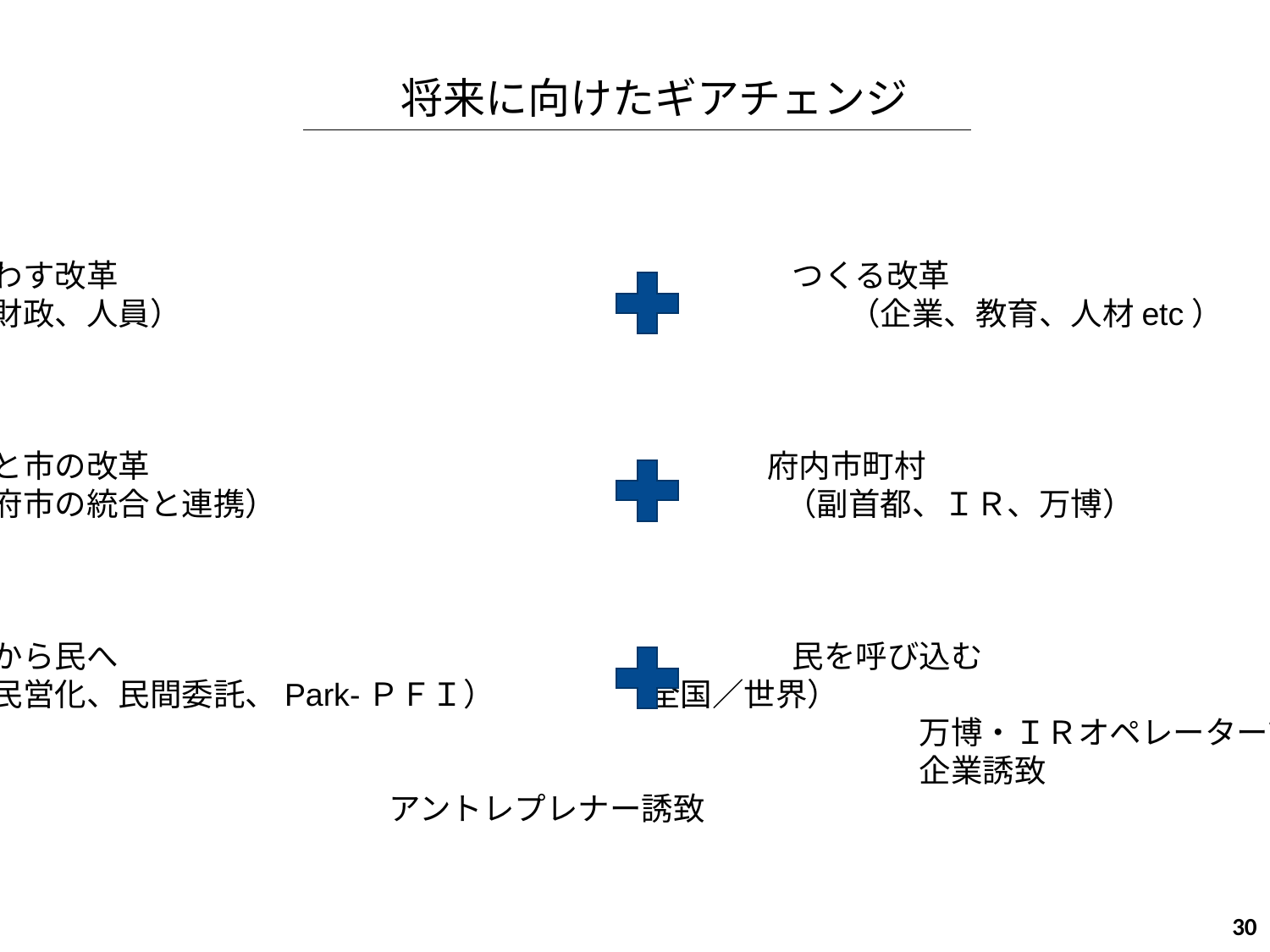

将来に向けたギアチェンジ
〇こわす改革　　　　　　　　　　　　　　　　　　　　 　つくる改革
　（財政、人員）　　　　　　　　　　　　　　　　　　　　　（企業、教育、人材etc）

〇府と市の改革　　　　　　　　　　　　　　　　　 　　 府内市町村
　（府市の統合と連携）　　　　　　　　　　　　　　　　（副首都、ＩＲ、万博）

〇官から民へ　　　　　　　　　　　　　　　　　　　　　 民を呼び込む
　（民営化、民間委託、Park-ＰＦＩ）                 （全国／世界）
　　　　　　　　　　　　　　　　　　　　　　　　　　　　　　　 万博・ＩＲオペレーター誘致
　　　　　　　　　　　　　　　　　　　　　　　　　　　　　　　 企業誘致
                                                               アントレプレナー誘致

30